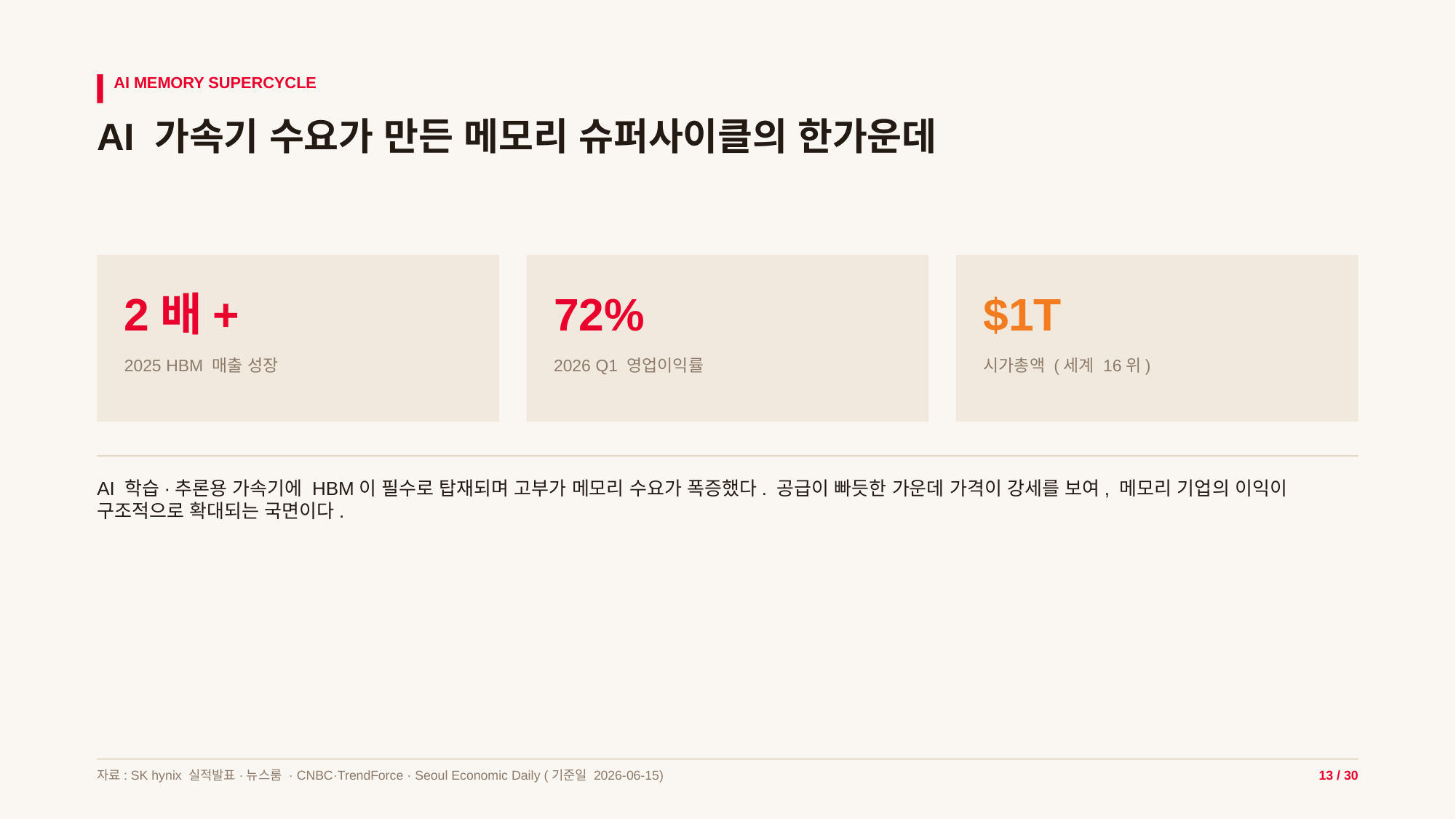

AI MEMORY SUPERCYCLE

AI 가속기 수요가 만든 메모리 슈퍼사이클의 한가운데

2배+
72%
$1T
2025 HBM 매출 성장
2026 Q1 영업이익률
시가총액 (세계 16위)

AI 학습·추론용 가속기에 HBM이 필수로 탑재되며 고부가 메모리 수요가 폭증했다. 공급이 빠듯한 가운데 가격이 강세를 보여, 메모리 기업의 이익이 구조적으로 확대되는 국면이다.

자료: SK hynix 실적발표·뉴스룸 · CNBC·TrendForce · Seoul Economic Daily (기준일 2026-06-15)
13 / 30